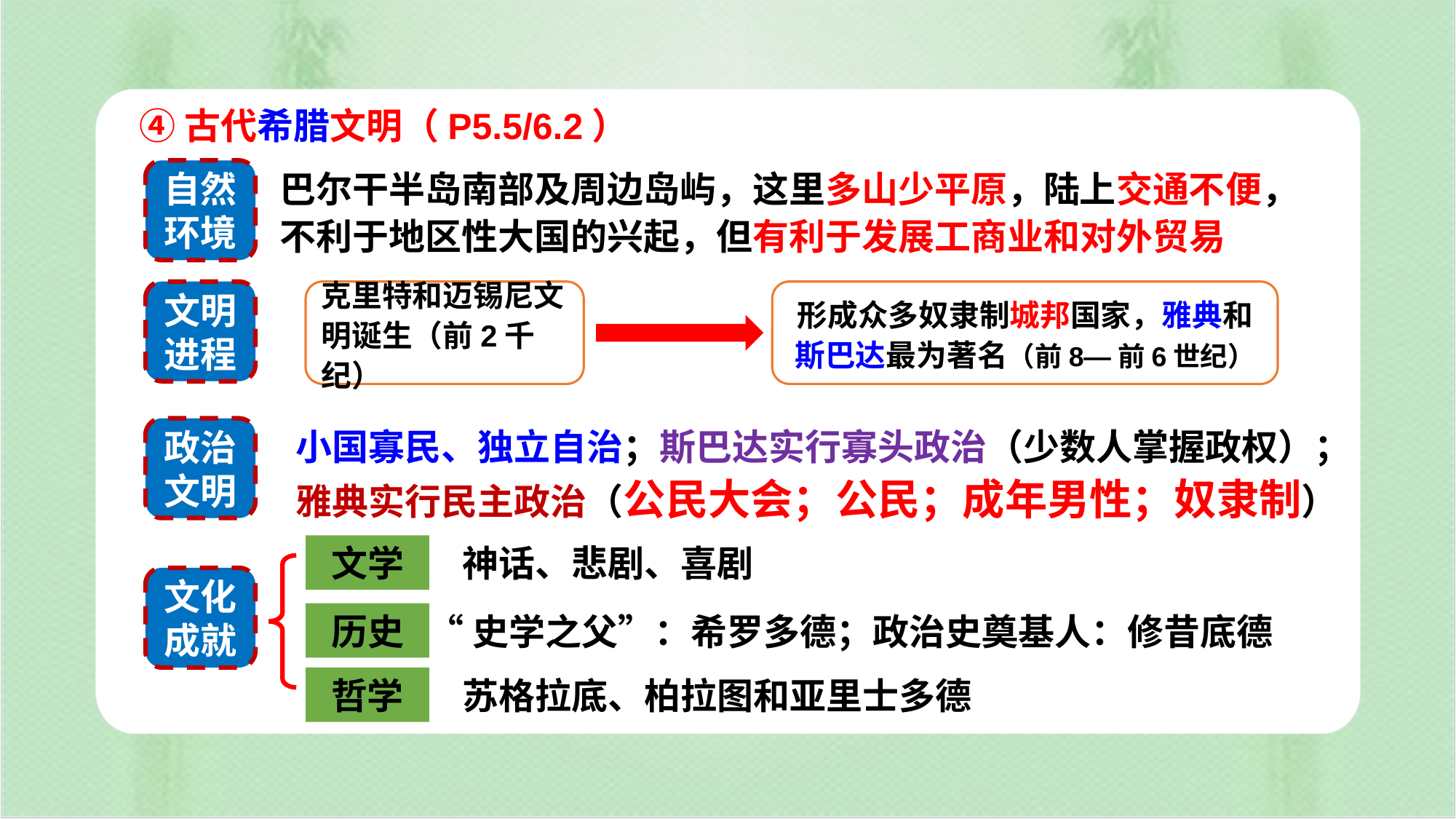

④古代希腊文明（P5.5/6.2）
巴尔干半岛南部及周边岛屿，这里多山少平原，陆上交通不便，不利于地区性大国的兴起，但有利于发展工商业和对外贸易
自然
环境
文明进程
克里特和迈锡尼文明诞生（前2千纪）
形成众多奴隶制城邦国家，雅典和斯巴达最为著名（前8—前6世纪）

小国寡民、独立自治；斯巴达实行寡头政治（少数人掌握政权）；雅典实行民主政治（公民大会；公民；成年男性；奴隶制）
政治文明
文学

历史
哲学
神话、悲剧、喜剧
文化成就
“史学之父”：希罗多德；政治史奠基人：修昔底德
苏格拉底、柏拉图和亚里士多德